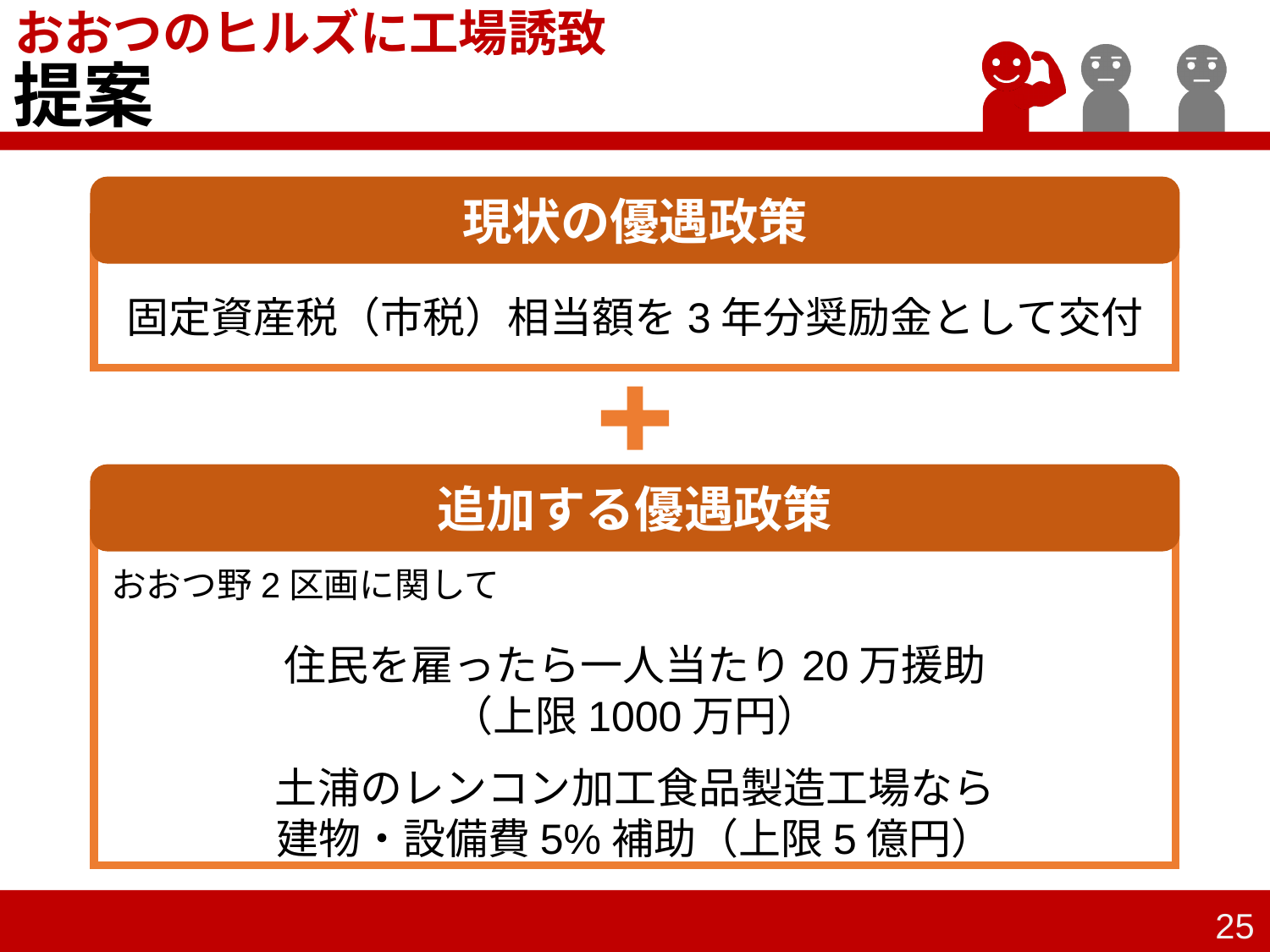

おおつのヒルズに工場誘致
# 提案
現状の優遇政策

固定資産税（市税）相当額を3年分奨励金として交付

追加する優遇政策

おおつ野2区画に関して

住民を雇ったら一人当たり20万援助
（上限1000万円）

土浦のレンコン加工食品製造工場なら
建物・設備費5%補助（上限5億円）
25